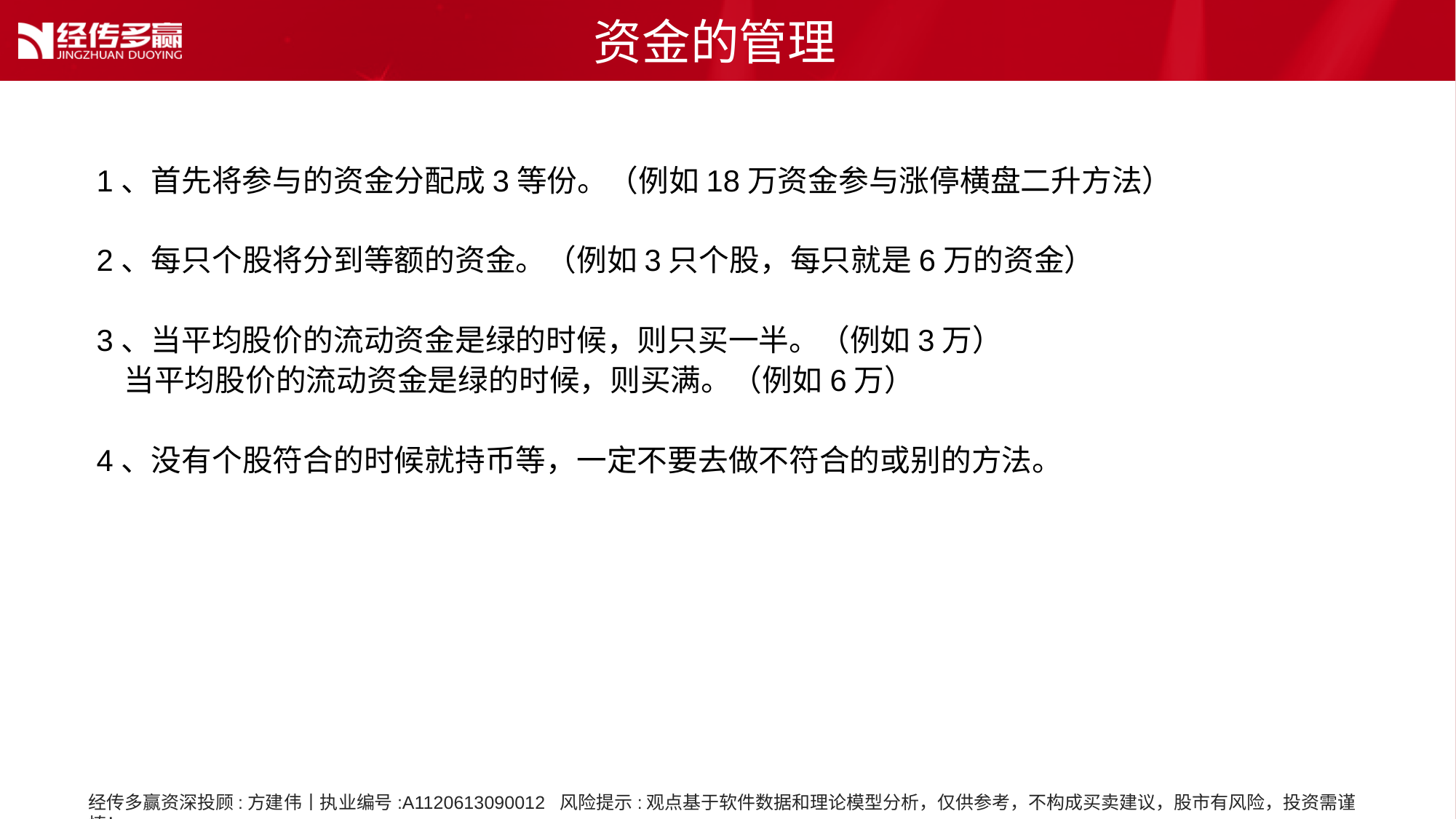

资金的管理
1、首先将参与的资金分配成3等份。（例如18万资金参与涨停横盘二升方法）

2、每只个股将分到等额的资金。（例如3只个股，每只就是6万的资金）

3、当平均股价的流动资金是绿的时候，则只买一半。（例如3万）
   当平均股价的流动资金是绿的时候，则买满。（例如6万）

4、没有个股符合的时候就持币等，一定不要去做不符合的或别的方法。